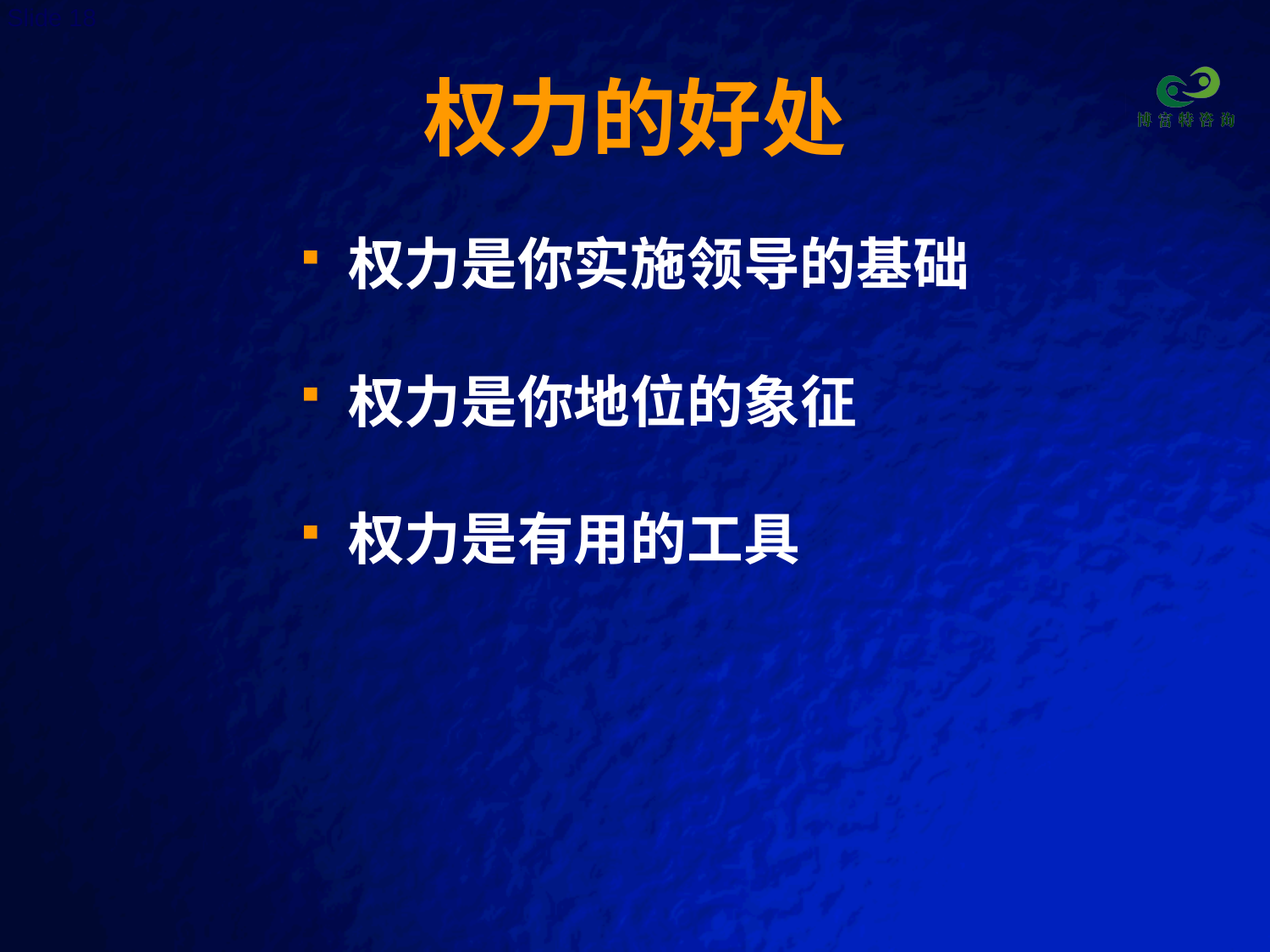

# 权力的好处
权力是你实施领导的基础

权力是你地位的象征

权力是有用的工具